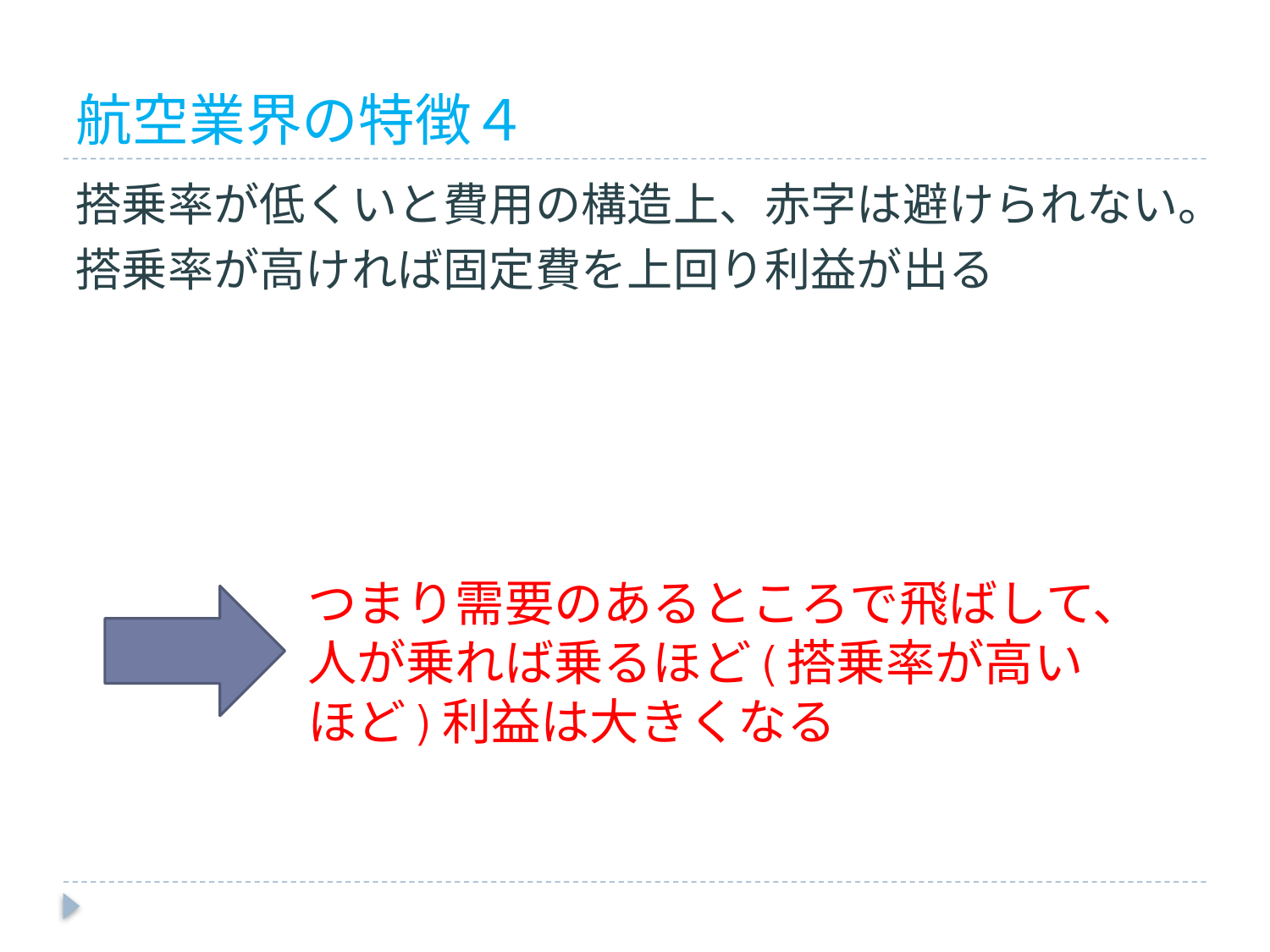

# 航空業界の特徴４
搭乗率が低くいと費用の構造上、赤字は避けられない。
搭乗率が高ければ固定費を上回り利益が出る

つまり需要のあるところで飛ばして、人が乗れば乗るほど(搭乗率が高いほど)利益は大きくなる